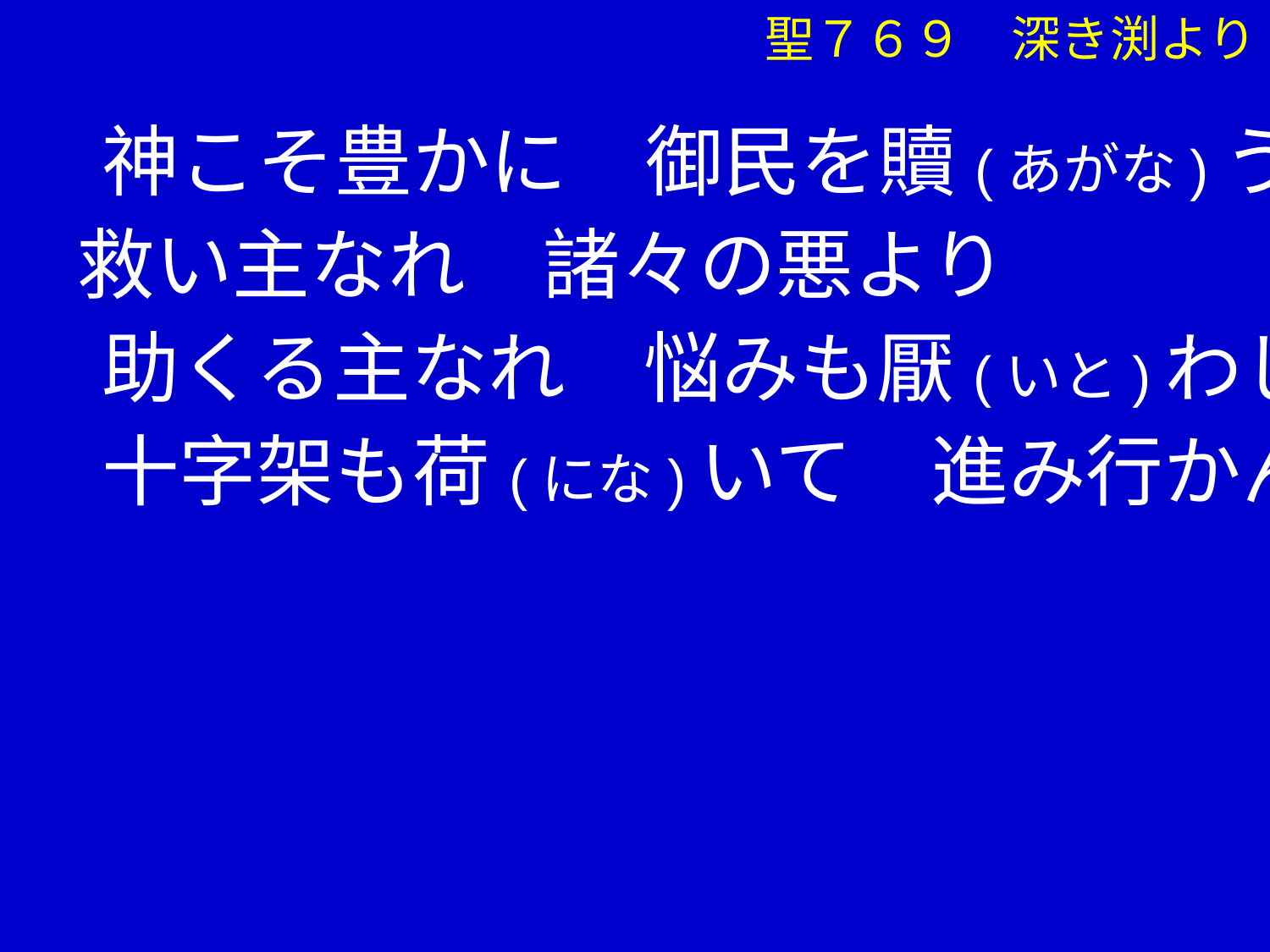

聖７６９　深き渕より
　 神こそ豊かに　御民を贖(あがな)う
   救い主なれ　諸々の悪より
　 助くる主なれ　悩みも厭(いと)わじ
　 十字架も荷(にな)いて　進み行かん